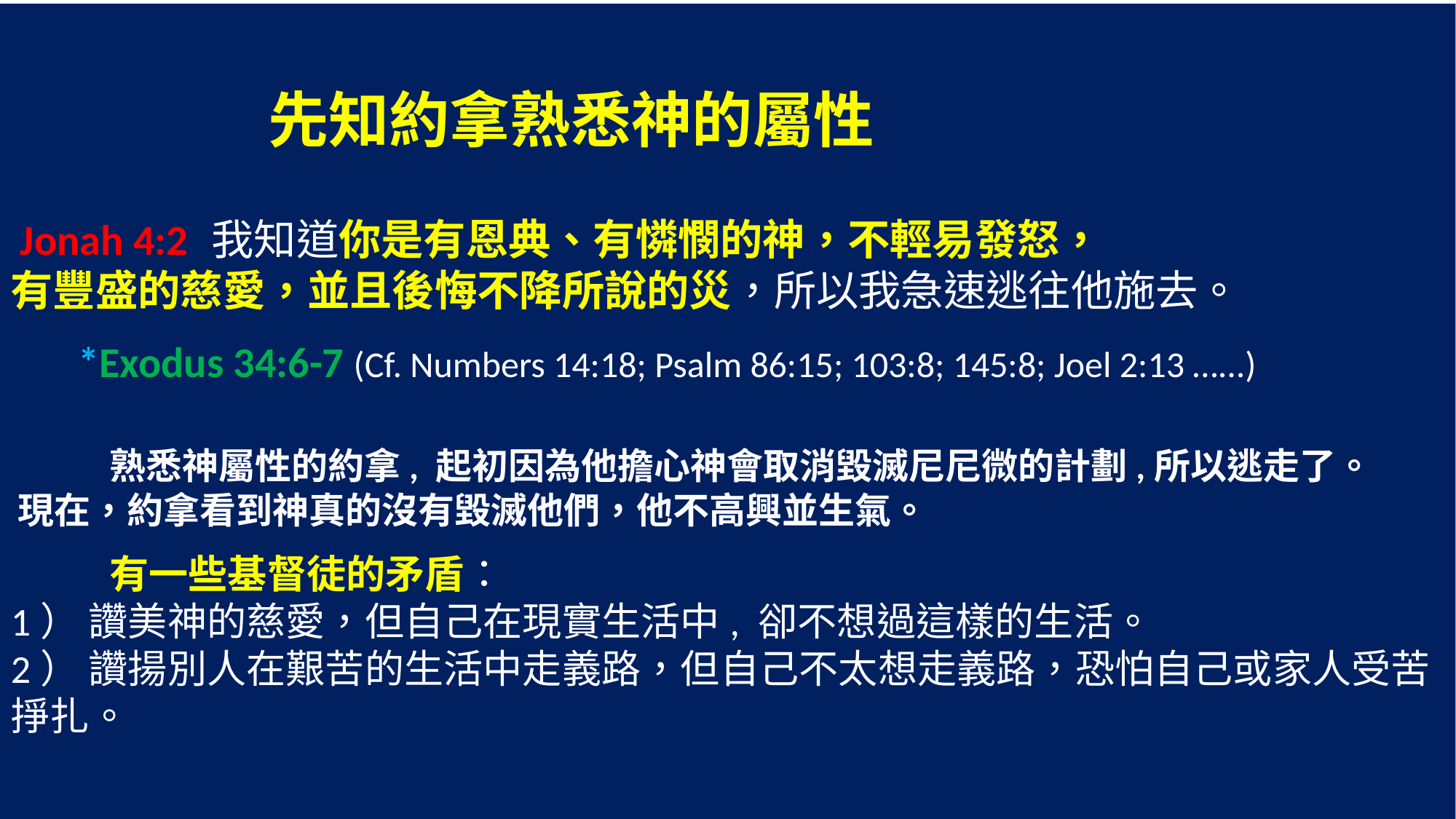

先知約拿熟悉神的屬性

 Jonah 4:2  我知道你是有恩典、有憐憫的神，不輕易發怒，
有豐盛的慈愛，並且後悔不降所說的災，所以我急速逃往他施去。

       *Exodus 34:6-7 (Cf. Numbers 14:18; Psalm 86:15; 103:8; 145:8; Joel 2:13 …...)

          熟悉神屬性的約拿, 起初因為他擔心神會取消毀滅尼尼微的計劃,所以逃走了。
現在，約拿看到神真的沒有毀滅他們，他不高興並生氣。

          有一些基督徒的矛盾：
1） 讚美神的慈愛，但自己在現實生活中, 卻不想過這樣的生活。
2） 讚揚別人在艱苦的生活中走義路，但自己不太想走義路，恐怕自己或家人受苦掙扎。